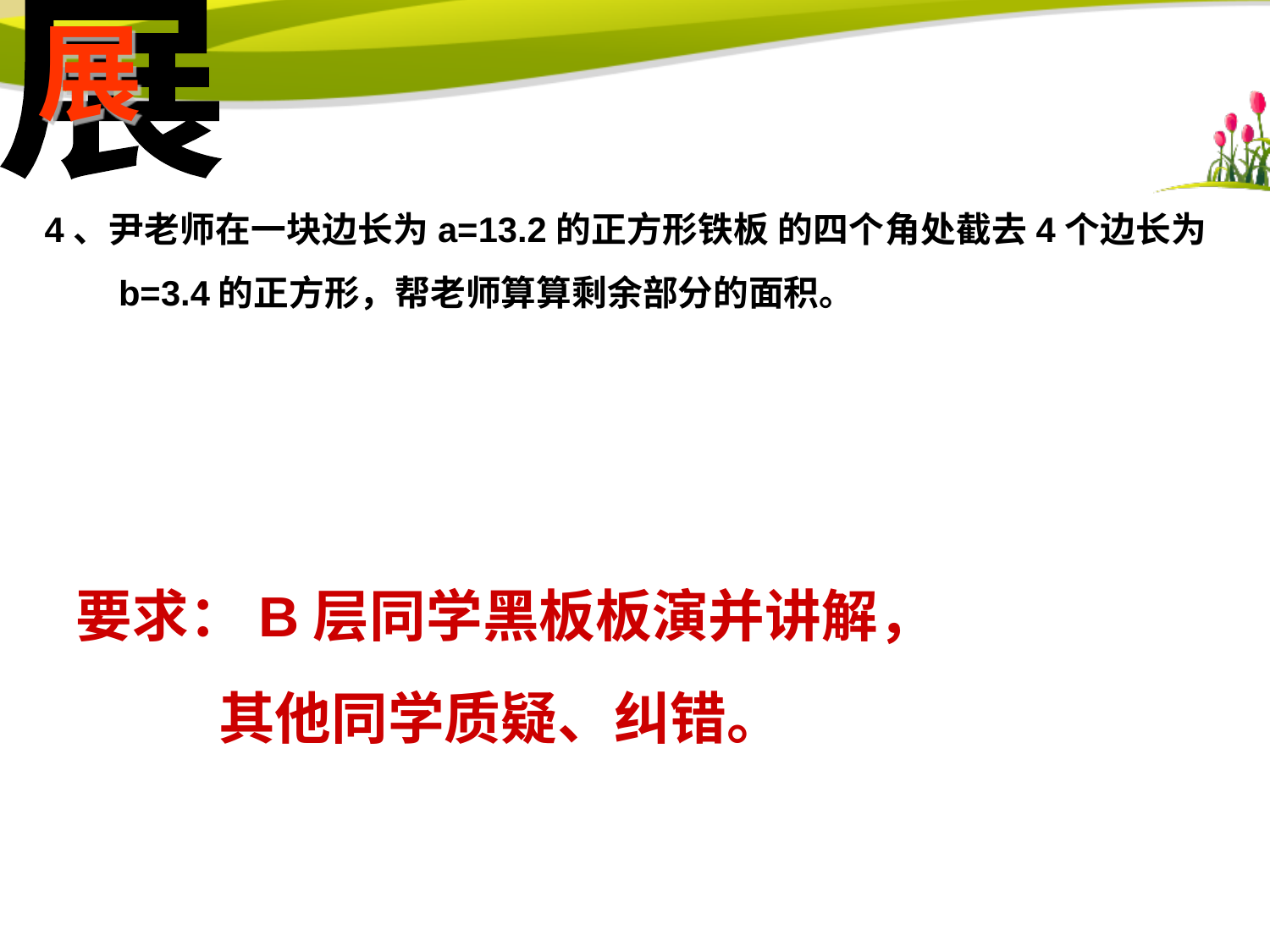

展

展
4、尹老师在一块边长为a=13.2的正方形铁板 的四个角处截去4个边长为b=3.4的正方形，帮老师算算剩余部分的面积。

要求：B层同学黑板板演并讲解，
          其他同学质疑、纠错。